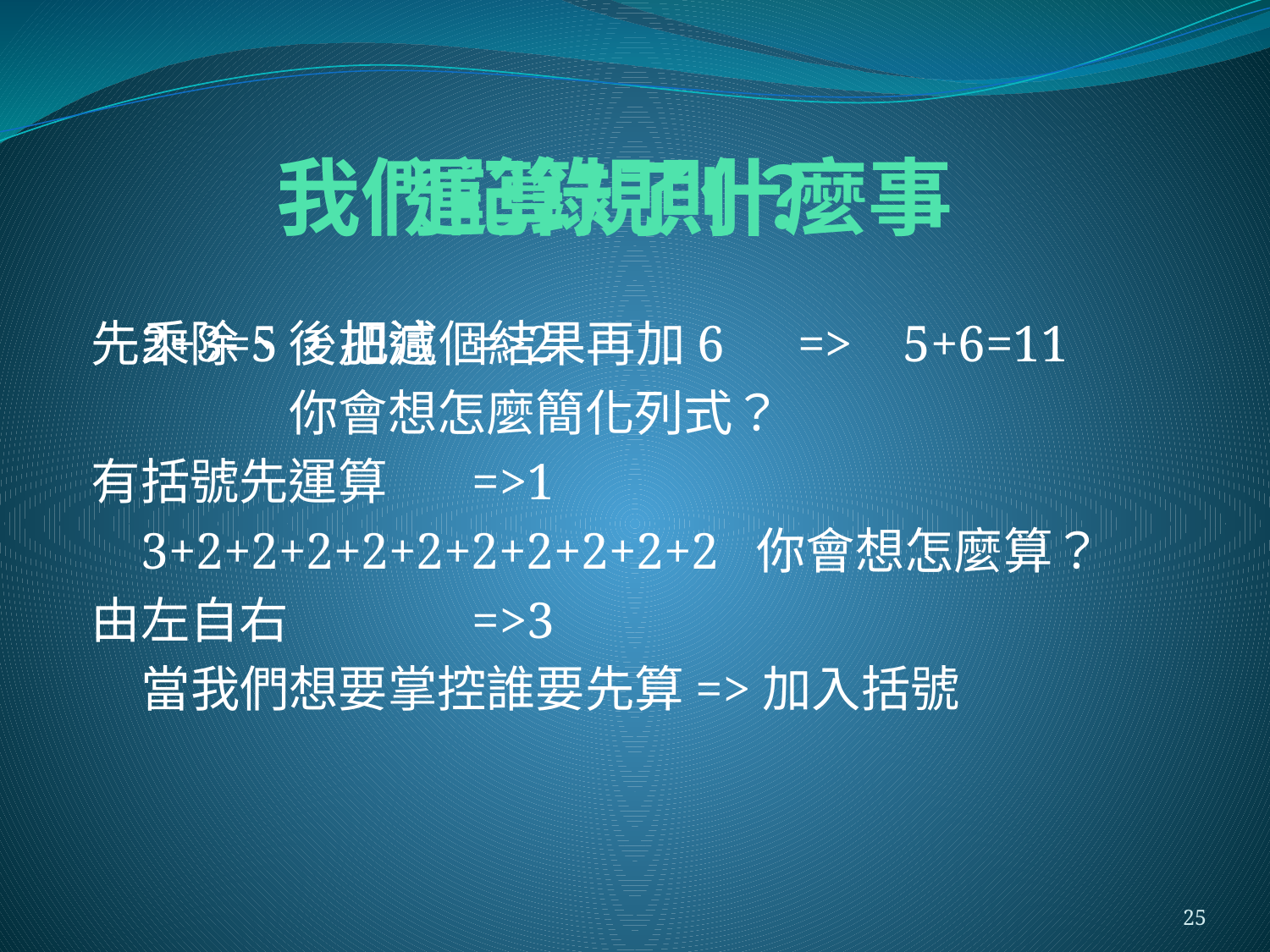

# 運算規則？
我們記錄了什麼事
先乘除、後加減	=>2

有括號先運算	=>1

由左自右		=>3
2+3=5，把這個結果再加6　=>	5+6=11
　　　你會想怎麼簡化列式？

3+2+2+2+2+2+2+2+2+2+2  你會想怎麼算？

當我們想要掌控誰要先算=>加入括號
25